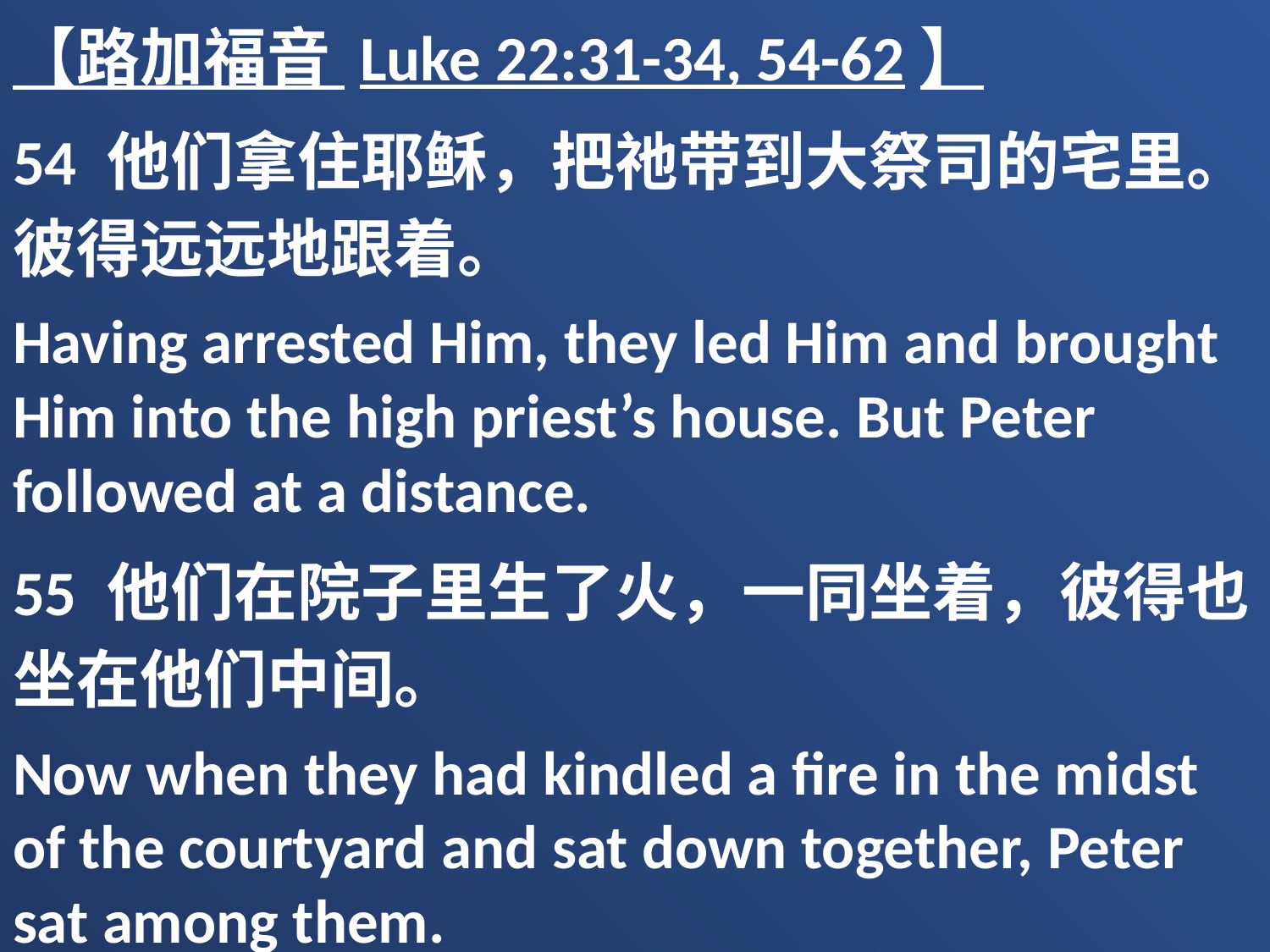

【路加福音 Luke 22:31-34, 54-62】
54 他们拿住耶稣，把祂带到大祭司的宅里。彼得远远地跟着。
Having arrested Him, they led Him and brought Him into the high priest’s house. But Peter followed at a distance.
55 他们在院子里生了火，一同坐着，彼得也坐在他们中间。
Now when they had kindled a fire in the midst of the courtyard and sat down together, Peter sat among them.